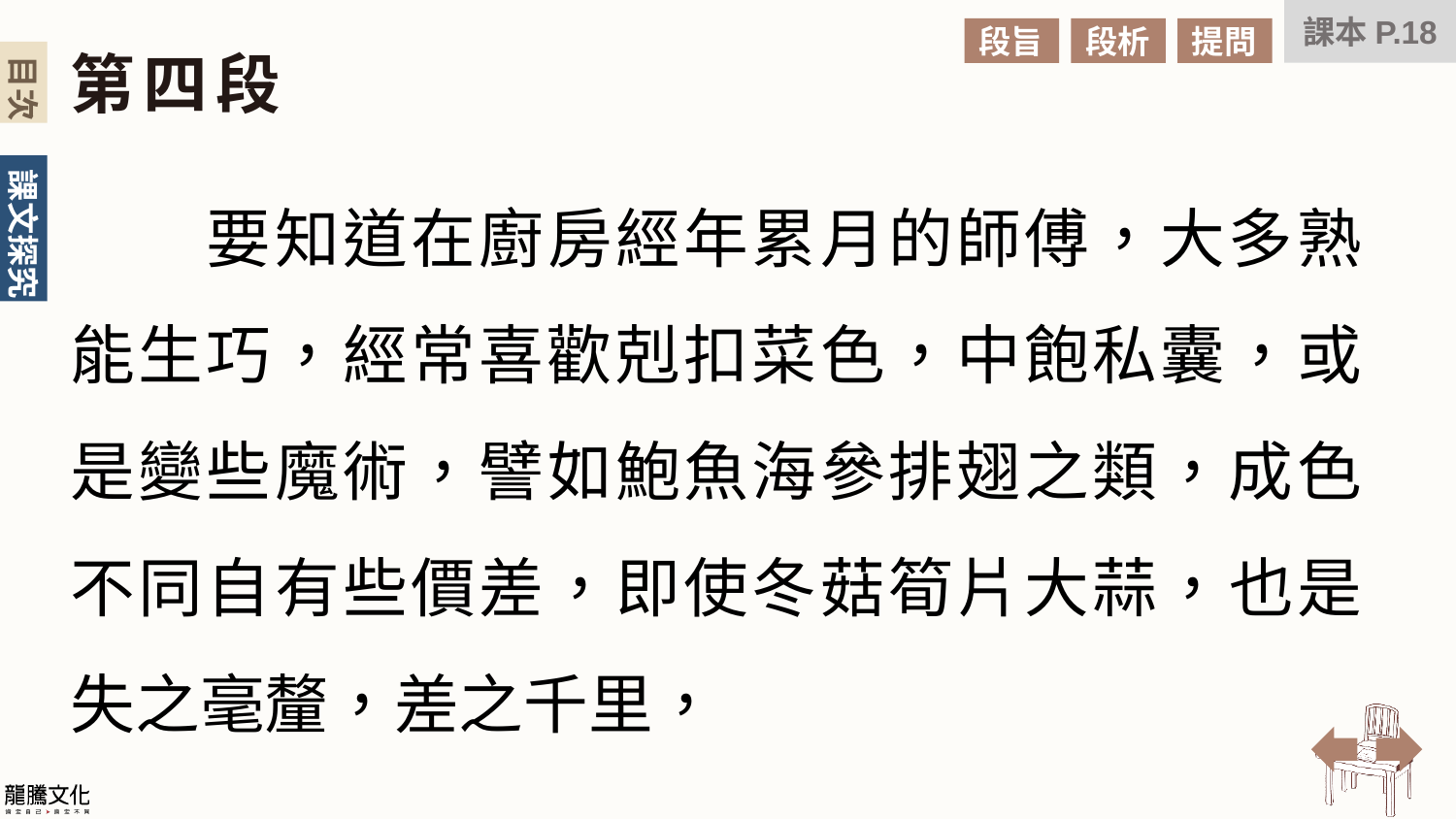

課本P.18
段旨
段析
提問
第四段
　　要知道在廚房經年累月的師傅，大多熟能生巧，經常喜歡剋扣菜色，中飽私囊，或是變些魔術，譬如鮑魚海參排翅之類，成色不同自有些價差，即使冬菇筍片大蒜，也是失之毫釐，差之千里，